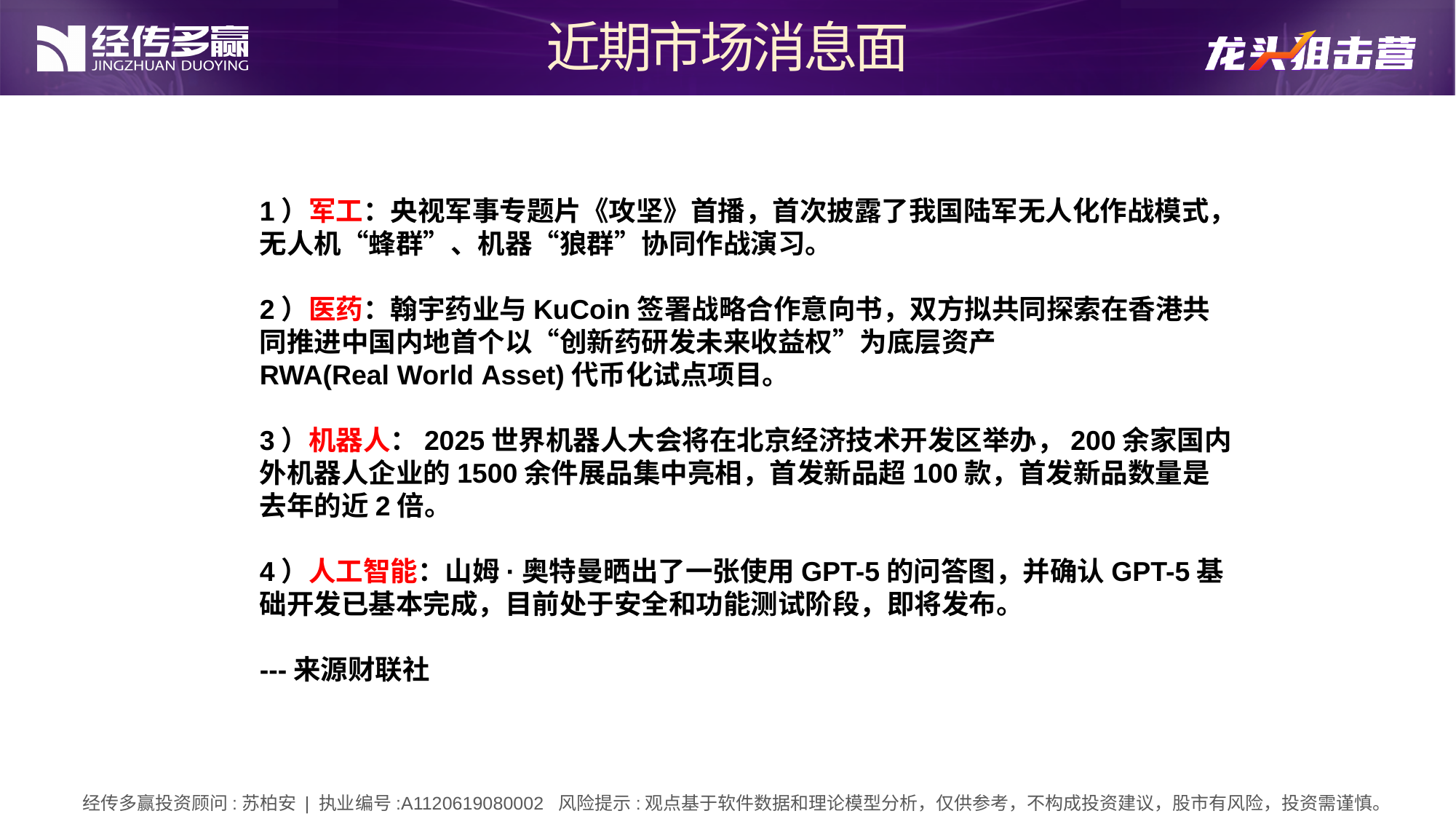

近期市场消息面
1）军工：央视军事专题片《攻坚》首播，首次披露了我国陆军无人化作战模式，无人机“蜂群”、机器“狼群”协同作战演习。

2）医药：翰宇药业与KuCoin签署战略合作意向书，双方拟共同探索在香港共同推进中国内地首个以“创新药研发未来收益权”为底层资产RWA(Real World Asset)代币化试点项目。

3）机器人：2025世界机器人大会将在北京经济技术开发区举办，200余家国内外机器人企业的1500余件展品集中亮相，首发新品超100款，首发新品数量是去年的近2倍。

4）人工智能：山姆·奥特曼晒出了一张使用GPT-5的问答图，并确认GPT-5基础开发已基本完成，目前处于安全和功能测试阶段，即将发布。

---来源财联社